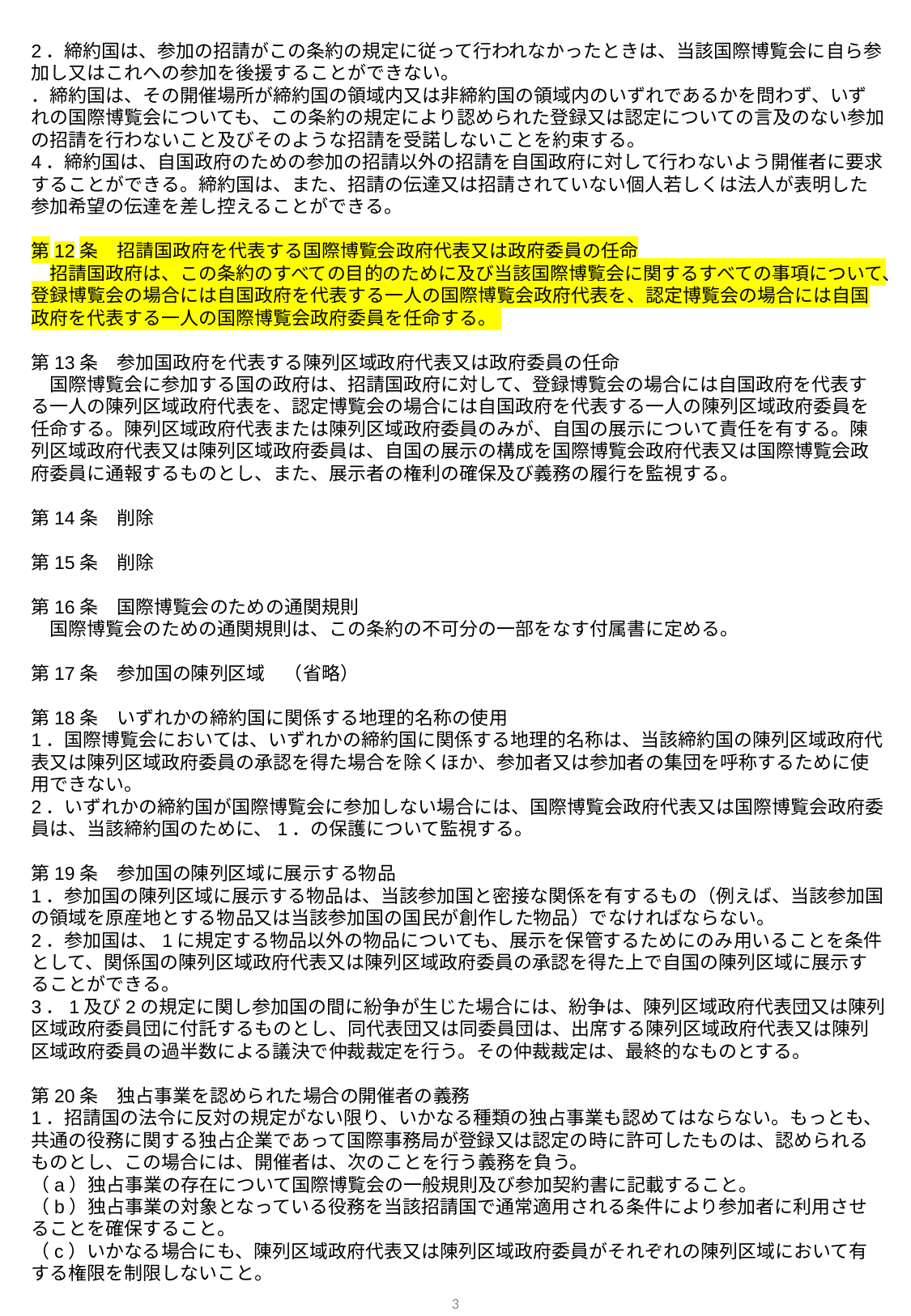

2．締約国は、参加の招請がこの条約の規定に従って行われなかったときは、当該国際博覧会に自ら参加し又はこれへの参加を後援することができない。
．締約国は、その開催場所が締約国の領域内又は非締約国の領域内のいずれであるかを問わず、いずれの国際博覧会についても、この条約の規定により認められた登録又は認定についての言及のない参加の招請を行わないこと及びそのような招請を受諾しないことを約束する。
4．締約国は、自国政府のための参加の招請以外の招請を自国政府に対して行わないよう開催者に要求することができる。締約国は、また、招請の伝達又は招請されていない個人若しくは法人が表明した参加希望の伝達を差し控えることができる。

第12条　招請国政府を代表する国際博覧会政府代表又は政府委員の任命
　招請国政府は、この条約のすべての目的のために及び当該国際博覧会に関するすべての事項について、登録博覧会の場合には自国政府を代表する一人の国際博覧会政府代表を、認定博覧会の場合には自国政府を代表する一人の国際博覧会政府委員を任命する。

第13条　参加国政府を代表する陳列区域政府代表又は政府委員の任命
　国際博覧会に参加する国の政府は、招請国政府に対して、登録博覧会の場合には自国政府を代表する一人の陳列区域政府代表を、認定博覧会の場合には自国政府を代表する一人の陳列区域政府委員を任命する。陳列区域政府代表または陳列区域政府委員のみが、自国の展示について責任を有する。陳列区域政府代表又は陳列区域政府委員は、自国の展示の構成を国際博覧会政府代表又は国際博覧会政府委員に通報するものとし、また、展示者の権利の確保及び義務の履行を監視する。

第14条　削除

第15条　削除

第16条　国際博覧会のための通関規則
　国際博覧会のための通関規則は、この条約の不可分の一部をなす付属書に定める。

第17条　参加国の陳列区域　（省略）

第18条　いずれかの締約国に関係する地理的名称の使用
1．国際博覧会においては、いずれかの締約国に関係する地理的名称は、当該締約国の陳列区域政府代表又は陳列区域政府委員の承認を得た場合を除くほか、参加者又は参加者の集団を呼称するために使用できない。
2．いずれかの締約国が国際博覧会に参加しない場合には、国際博覧会政府代表又は国際博覧会政府委員は、当該締約国のために、1．の保護について監視する。

第19条　参加国の陳列区域に展示する物品
1．参加国の陳列区域に展示する物品は、当該参加国と密接な関係を有するもの（例えば、当該参加国の領域を原産地とする物品又は当該参加国の国民が創作した物品）でなければならない。
2．参加国は、1に規定する物品以外の物品についても、展示を保管するためにのみ用いることを条件として、関係国の陳列区域政府代表又は陳列区域政府委員の承認を得た上で自国の陳列区域に展示することができる。
3．1及び2の規定に関し参加国の間に紛争が生じた場合には、紛争は、陳列区域政府代表団又は陳列区域政府委員団に付託するものとし、同代表団又は同委員団は、出席する陳列区域政府代表又は陳列区域政府委員の過半数による議決で仲裁裁定を行う。その仲裁裁定は、最終的なものとする。

第20条　独占事業を認められた場合の開催者の義務
1．招請国の法令に反対の規定がない限り、いかなる種類の独占事業も認めてはならない。もっとも、共通の役務に関する独占企業であって国際事務局が登録又は認定の時に許可したものは、認められるものとし、この場合には、開催者は、次のことを行う義務を負う。
（a）独占事業の存在について国際博覧会の一般規則及び参加契約書に記載すること。
（b）独占事業の対象となっている役務を当該招請国で通常適用される条件により参加者に利用させることを確保すること。
（c）いかなる場合にも、陳列区域政府代表又は陳列区域政府委員がそれぞれの陳列区域において有する権限を制限しないこと。
3